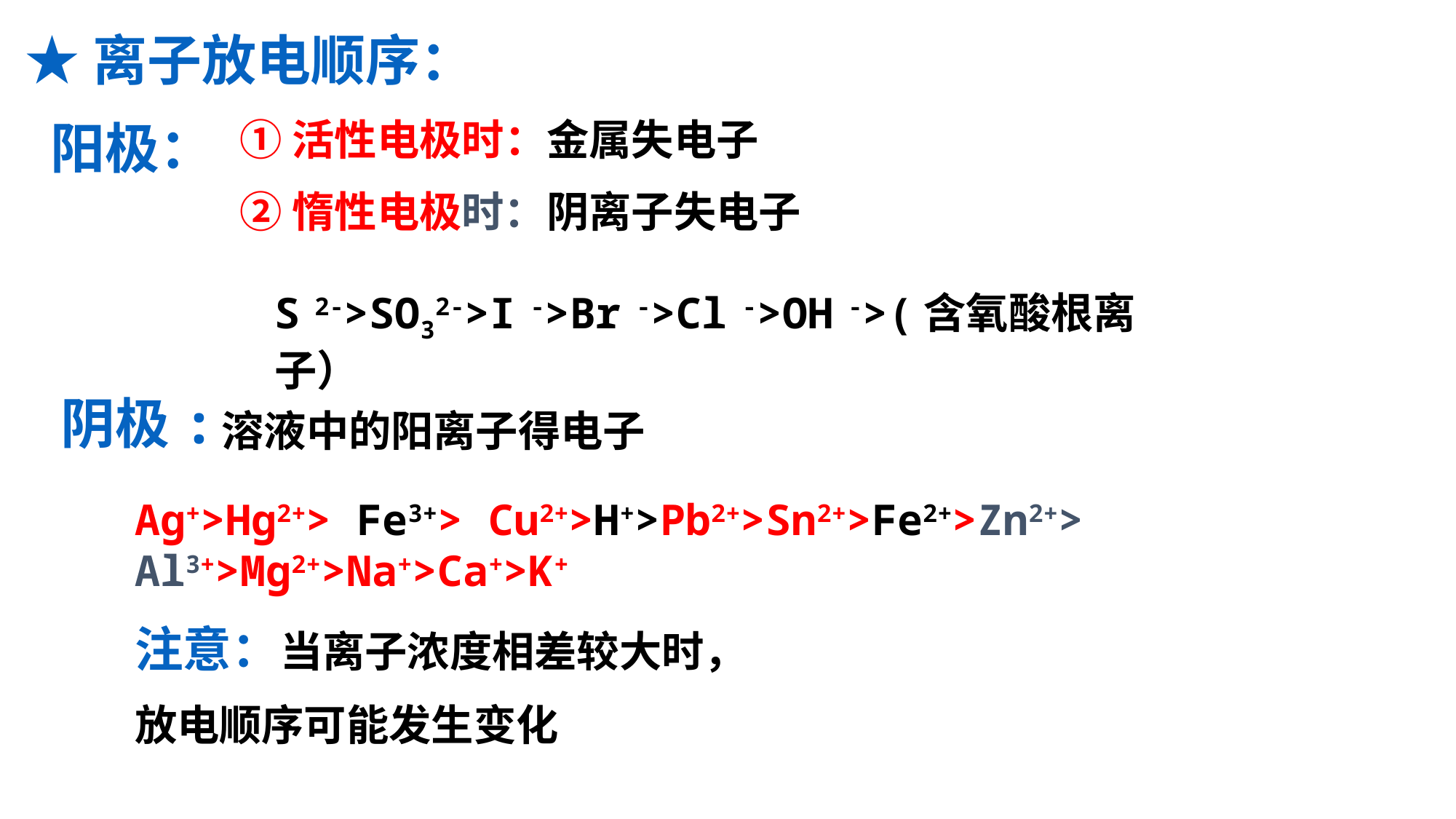

★离子放电顺序：
①活性电极时：金属失电子
②惰性电极时：阴离子失电子
阳极：
S 2->SO32->I ->Br ->Cl ->OH ->(含氧酸根离子）
阴极:
   溶液中的阳离子得电子

Ag+>Hg2+> Fe3+> Cu2+>H+>Pb2+>Sn2+>Fe2+>Zn2+> Al3+>Mg2+>Na+>Ca+>K+
注意：当离子浓度相差较大时，
放电顺序可能发生变化